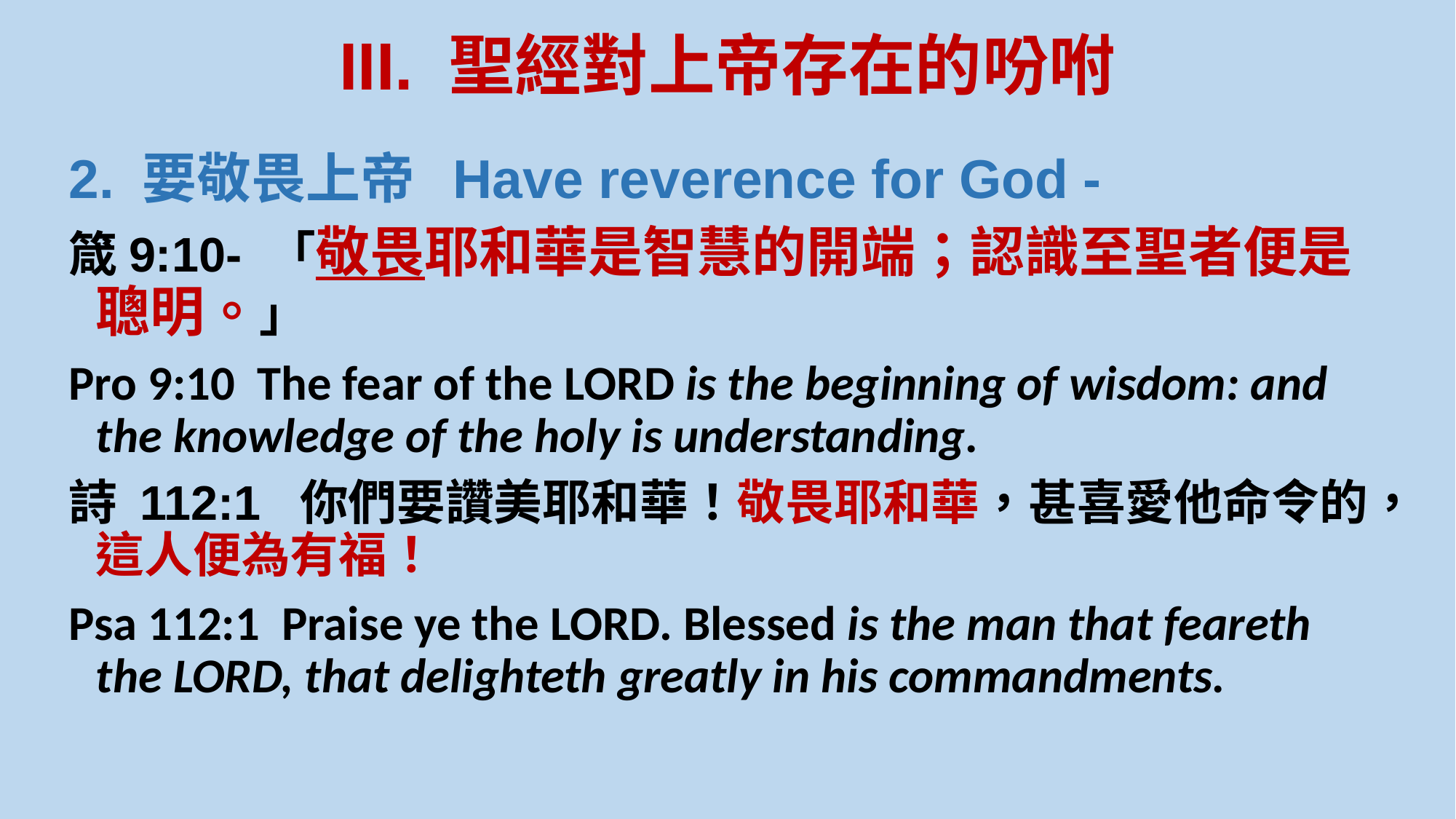

# III. 聖經對上帝存在的吩咐
2. 要敬畏上帝  Have reverence for God -
箴9:10- 「敬畏耶和華是智慧的開端；認識至聖者便是聰明。」
Pro 9:10  The fear of the LORD is the beginning of wisdom: and the knowledge of the holy is understanding.
詩 112:1  你們要讚美耶和華！敬畏耶和華，甚喜愛他命令的，這人便為有福！
Psa 112:1  Praise ye the LORD. Blessed is the man that feareth the LORD, that delighteth greatly in his commandments.